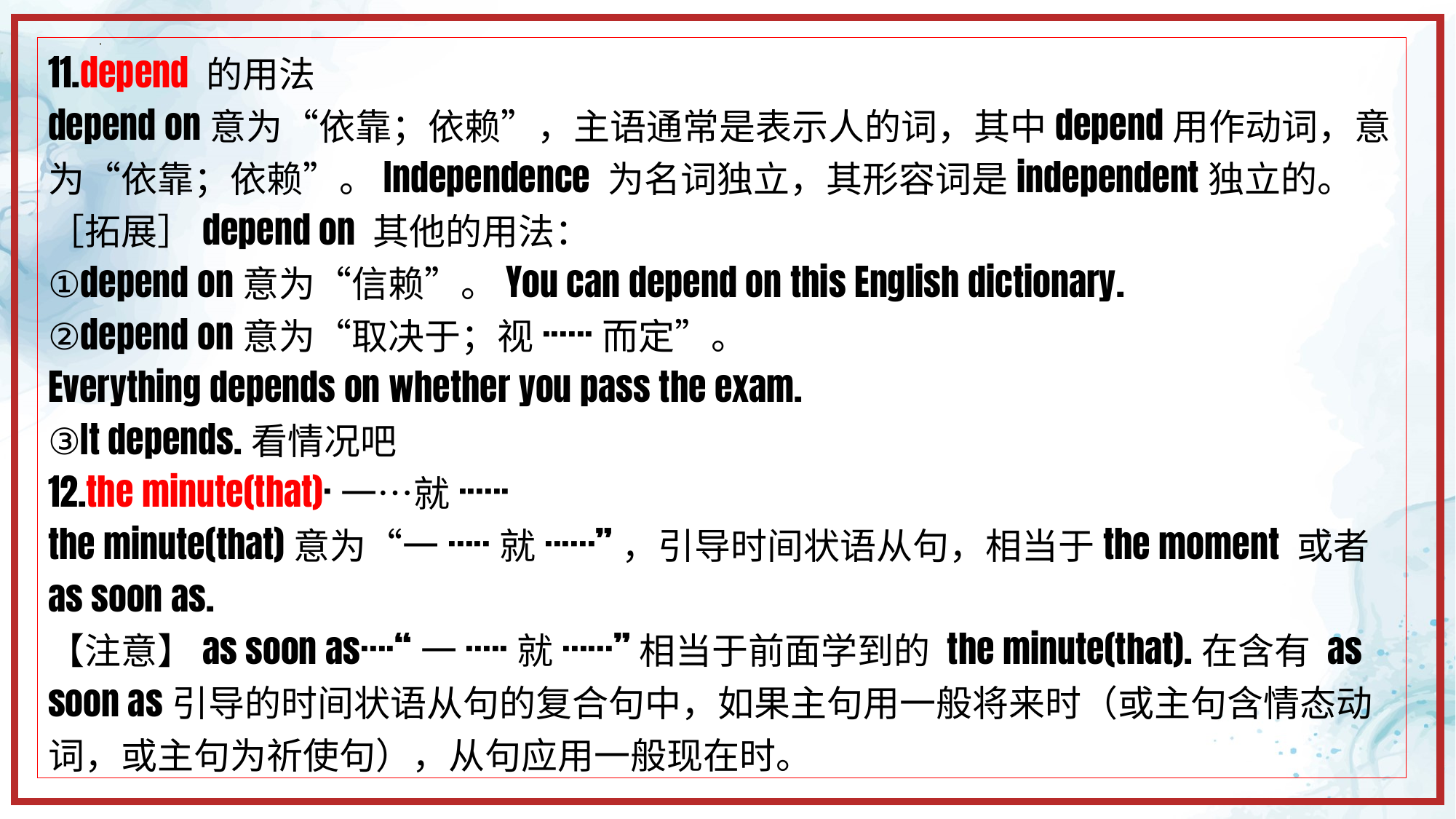

11.depend 的用法
depend on意为“依靠；依赖”，主语通常是表示人的词，其中depend用作动词，意为“依靠；依赖”。Independence 为名词独立，其形容词是independent独立的。
［拓展］depend on 其他的用法：
①depend on意为“信赖”。You can depend on this English dictionary.
②depend on意为“取决于；视······而定”。
Everything depends on whether you pass the exam.
③It depends.看情况吧
12.the minute(that)·一…就······
the minute(that)意为“一·····就······”，引导时间状语从句，相当于the moment 或者 as soon as.
【注意】as soon as····“一·····就······”相当于前面学到的 the minute(that).在含有 as soon as引导的时间状语从句的复合句中，如果主句用一般将来时（或主句含情态动词，或主句为祈使句），从句应用一般现在时。